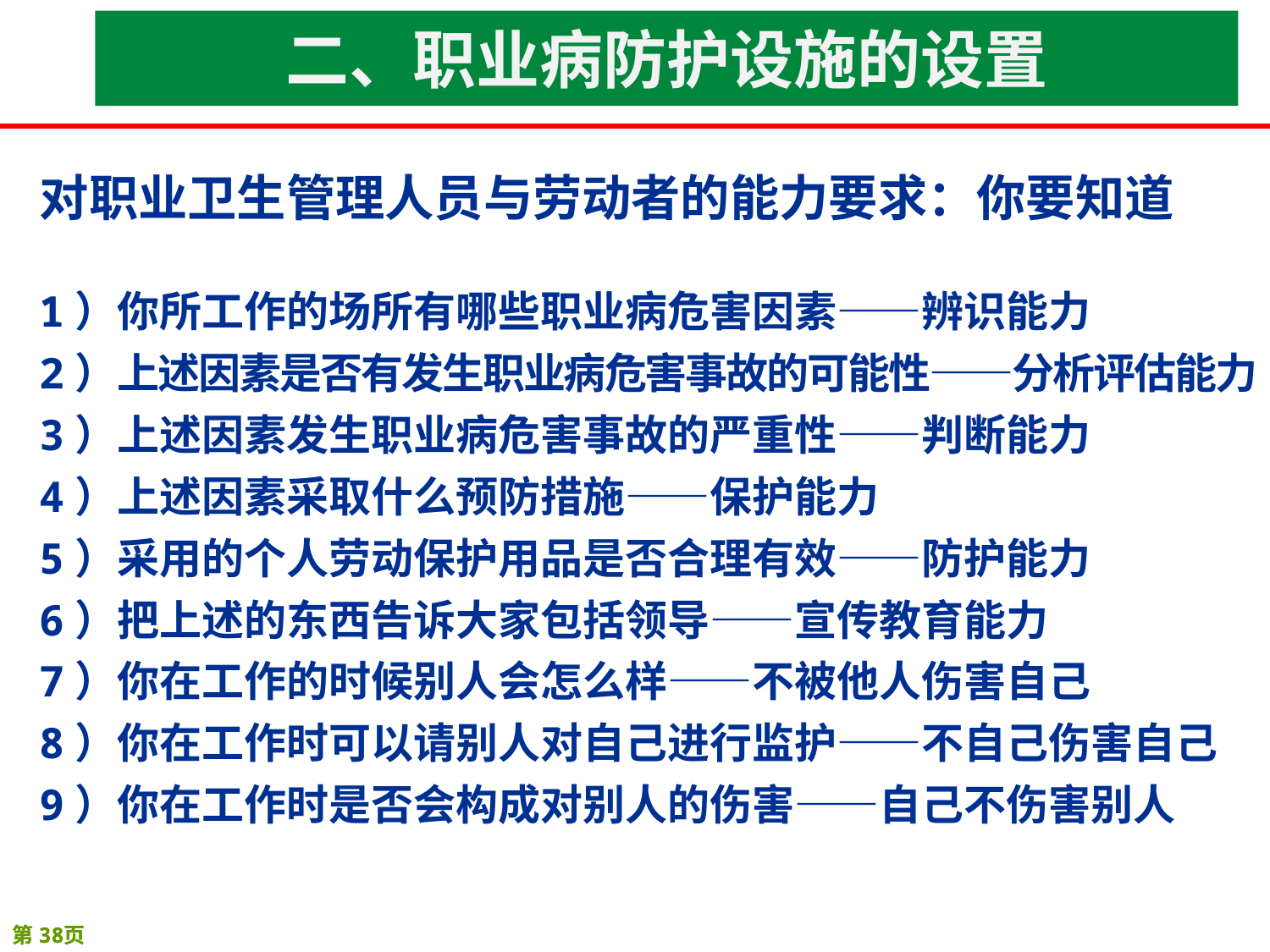

二、职业病防护设施的设置

对职业卫生管理人员与劳动者的能力要求：你要知道

1）你所工作的场所有哪些职业病危害因素——辨识能力
2）上述因素是否有发生职业病危害事故的可能性——分析评估能力
3）上述因素发生职业病危害事故的严重性——判断能力
4）上述因素采取什么预防措施——保护能力
5）采用的个人劳动保护用品是否合理有效——防护能力
6）把上述的东西告诉大家包括领导——宣传教育能力
7）你在工作的时候别人会怎么样——不被他人伤害自己
8）你在工作时可以请别人对自己进行监护——不自己伤害自己
9）你在工作时是否会构成对别人的伤害——自己不伤害别人